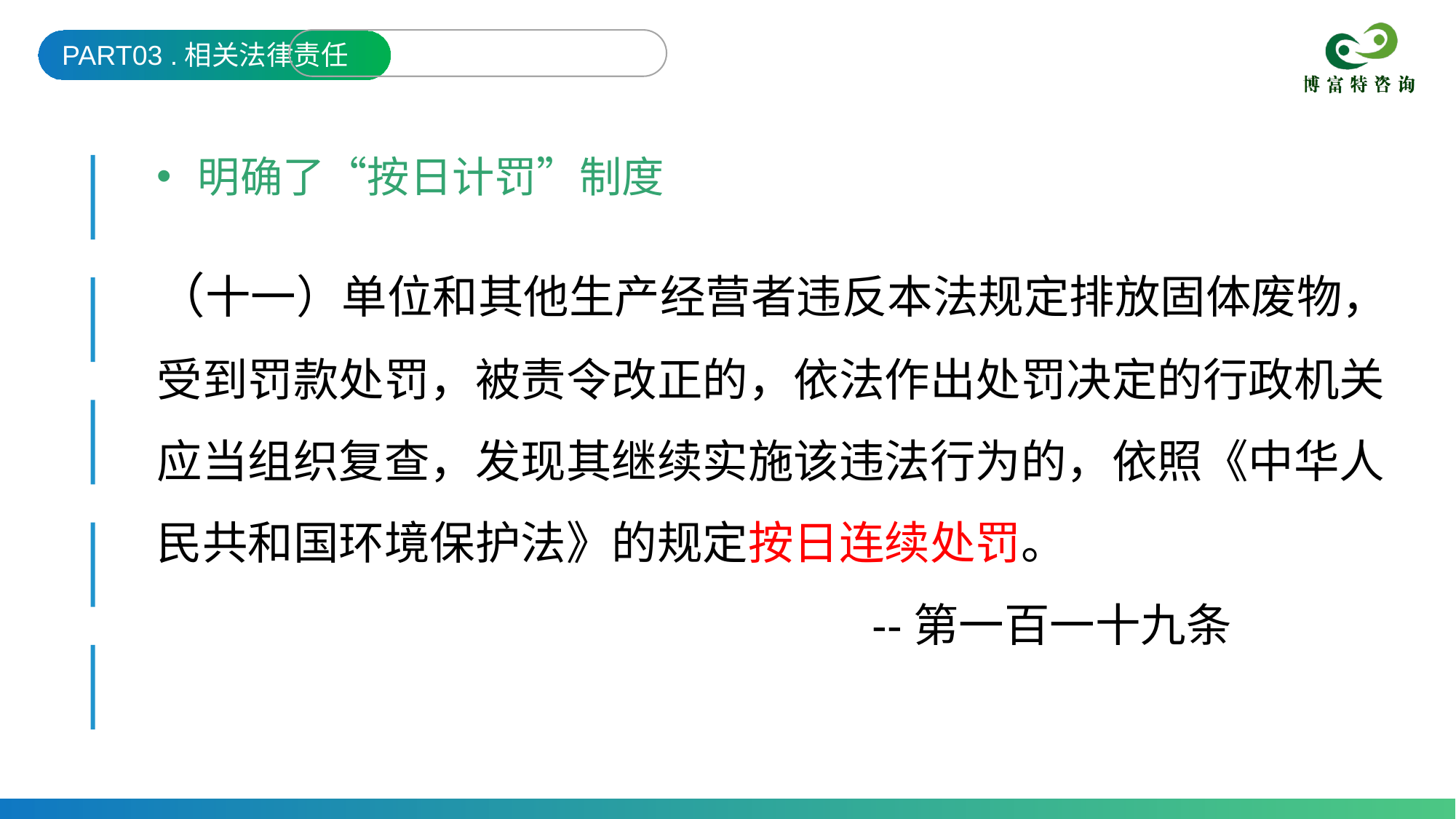

PART03 .相关法律责任
明确了“按日计罚”制度

（十一）单位和其他生产经营者违反本法规定排放固体废物，受到罚款处罚，被责令改正的，依法作出处罚决定的行政机关应当组织复查，发现其继续实施该违法行为的，依照《中华人民共和国环境保护法》的规定按日连续处罚。
                                                         --第一百一十九条